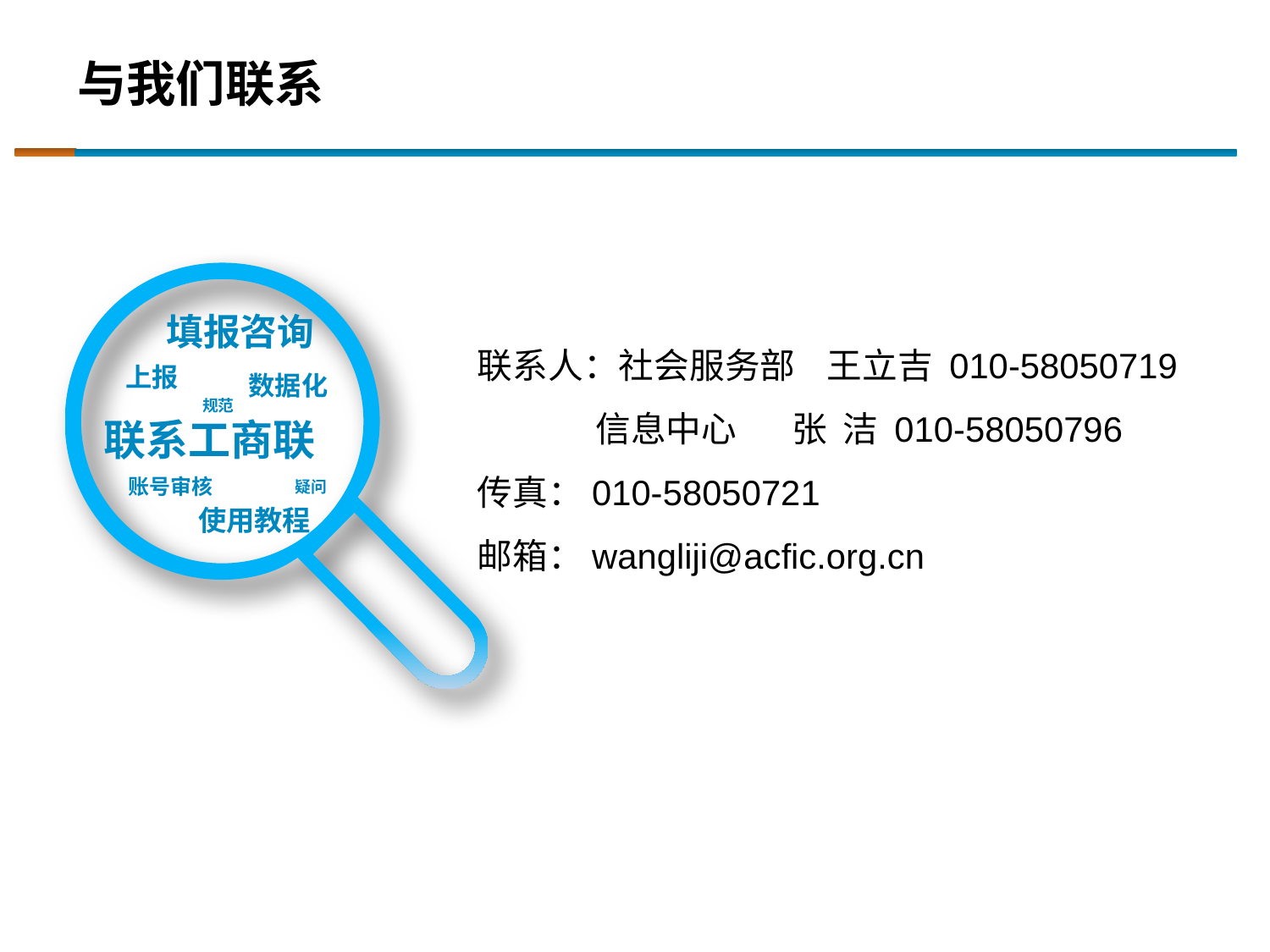

与我们联系

填报咨询
联系人：社会服务部    王立吉 010-58050719
              信息中心       张  洁 010-58050796
传真：010-58050721
邮箱：wangliji@acfic.org.cn
上报
数据化
规范
联系工商联
账号审核
疑问
使用教程
19